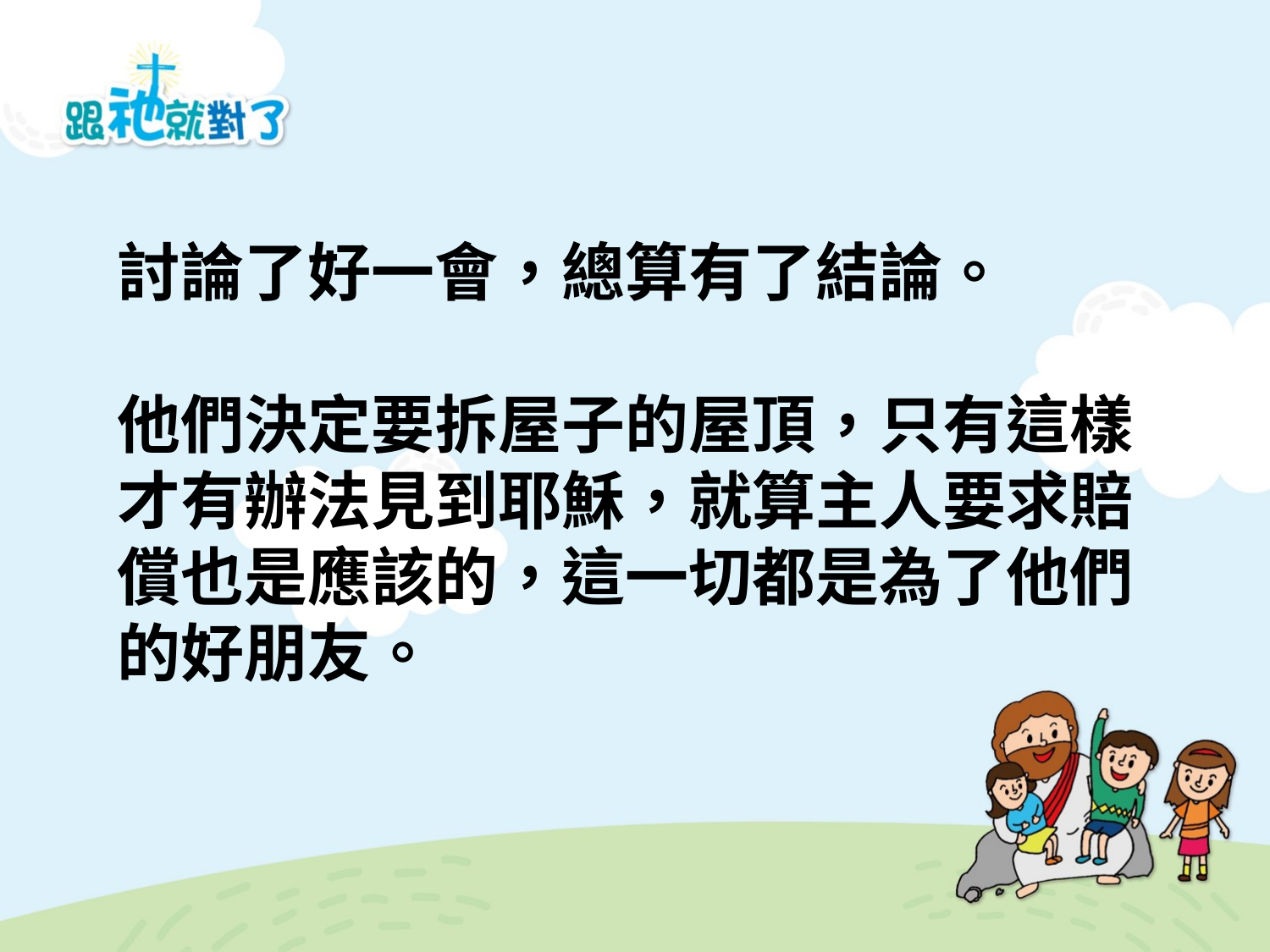

討論了好一會，總算有了結論。

他們決定要拆屋子的屋頂，只有這樣才有辦法見到耶穌，就算主人要求賠償也是應該的，這一切都是為了他們的好朋友。